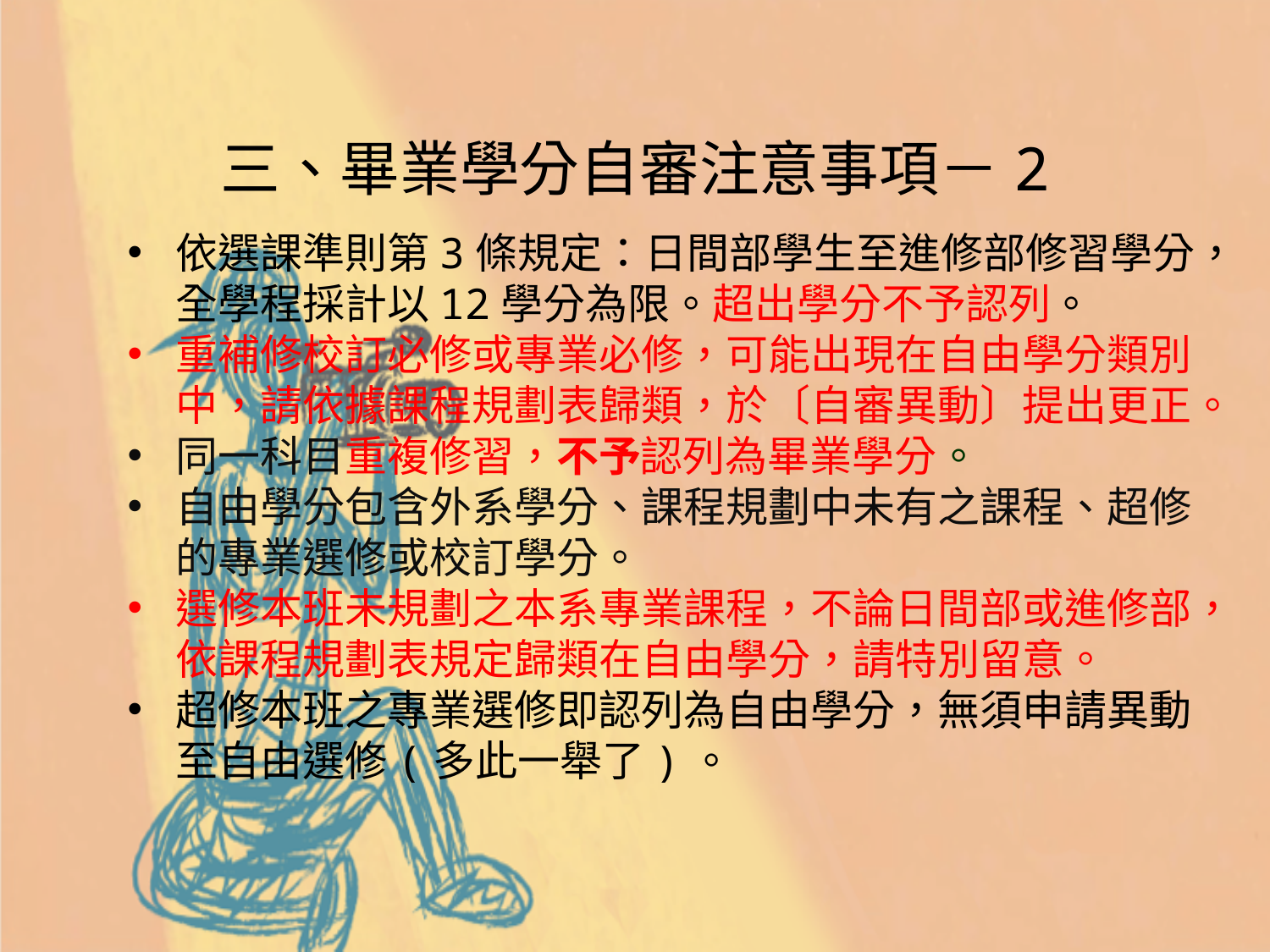

# 三、畢業學分自審注意事項－2
依選課準則第3條規定：日間部學生至進修部修習學分，全學程採計以12學分為限。超出學分不予認列。
重補修校訂必修或專業必修，可能出現在自由學分類別中，請依據課程規劃表歸類，於〔自審異動〕提出更正。
同一科目重複修習，不予認列為畢業學分。
自由學分包含外系學分、課程規劃中未有之課程、超修的專業選修或校訂學分。
選修本班未規劃之本系專業課程，不論日間部或進修部，依課程規劃表規定歸類在自由學分，請特別留意。
超修本班之專業選修即認列為自由學分，無須申請異動至自由選修(多此一舉了)。

5